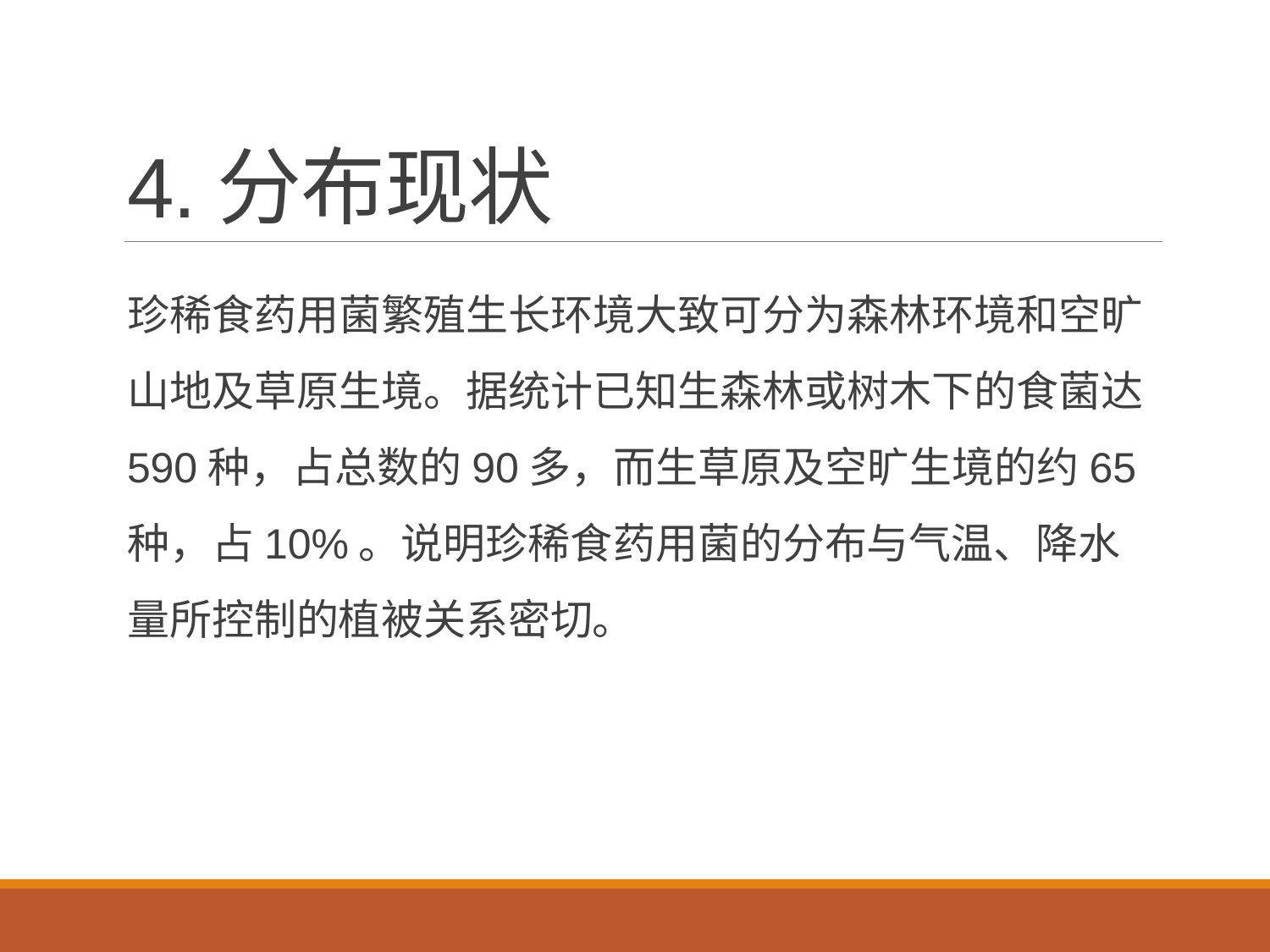

# 4.分布现状
珍稀食药用菌繁殖生长环境大致可分为森林环境和空旷山地及草原生境。据统计已知生森林或树木下的食菌达590种，占总数的90多，而生草原及空旷生境的约65种，占10%。说明珍稀食药用菌的分布与气温、降水量所控制的植被关系密切。